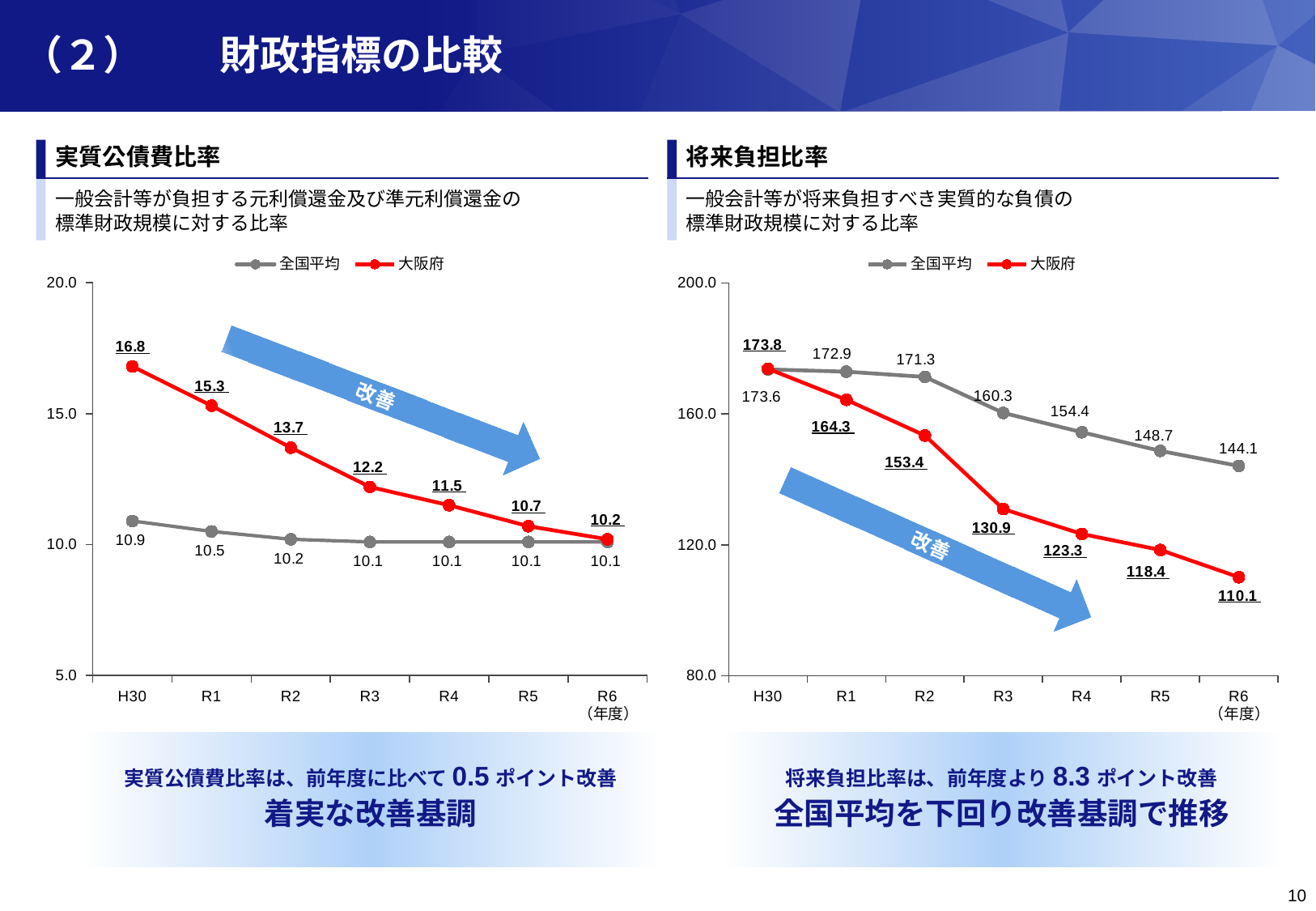

（２）	財政指標の比較

実質公債費比率

将来負担比率

一般会計等が負担する元利償還金及び準元利償還金の
標準財政規模に対する比率

一般会計等が将来負担すべき実質的な負債の
標準財政規模に対する比率

### Chart

| Category | 全国平均 | 大阪府 |
|---|---|---|
| H30 | 10.9 | 16.8 |
| R1 | 10.5 | 15.3 |
| R2 | 10.2 | 13.7 |
| R3 | 10.1 | 12.2 |
| R4 | 10.1 | 11.5 |
| R5 | 10.1 | 10.7 |
| R6 | 10.1 | 10.2 |

### Chart

| Category | 全国平均 | 大阪府 |
|---|---|---|
| H30 | 173.6 | 173.8 |
| R1 | 172.9 | 164.3 |
| R2 | 171.3 | 153.4 |
| R3 | 160.3 | 130.9 |
| R4 | 154.4 | 123.3 |
| R5 | 148.7 | 118.4 |
| R6 | 144.1 | 110.1 |
改善
改善
（年度）
（年度）
将来負担比率は、前年度より8.3ポイント改善
全国平均を下回り改善基調で推移
実質公債費比率は、前年度に比べて0.5ポイント改善
着実な改善基調
10